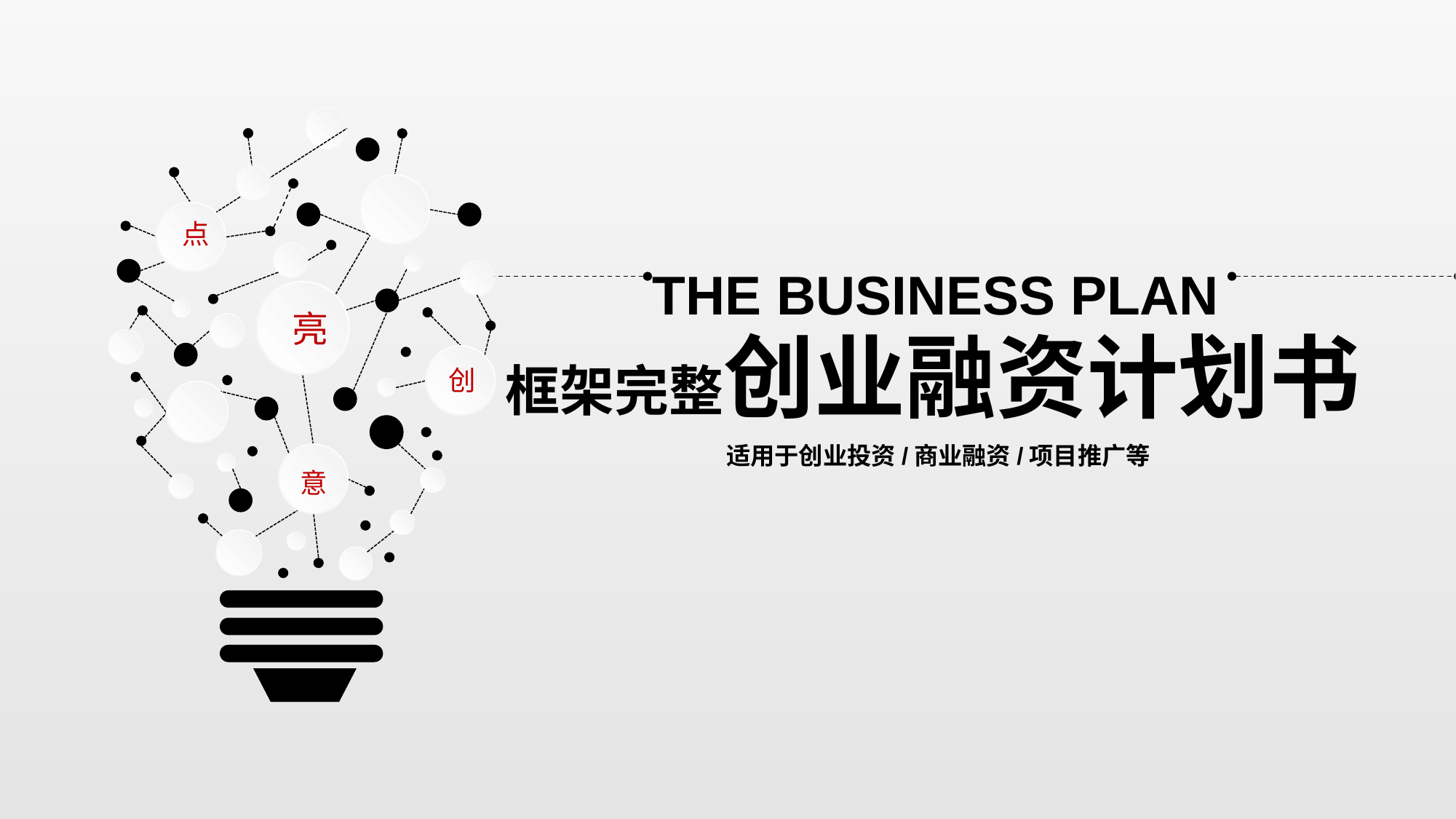

点

THE BUSINESS PLAN

亮

框架完整创业融资计划书

创

适用于创业投资/商业融资/项目推广等

意